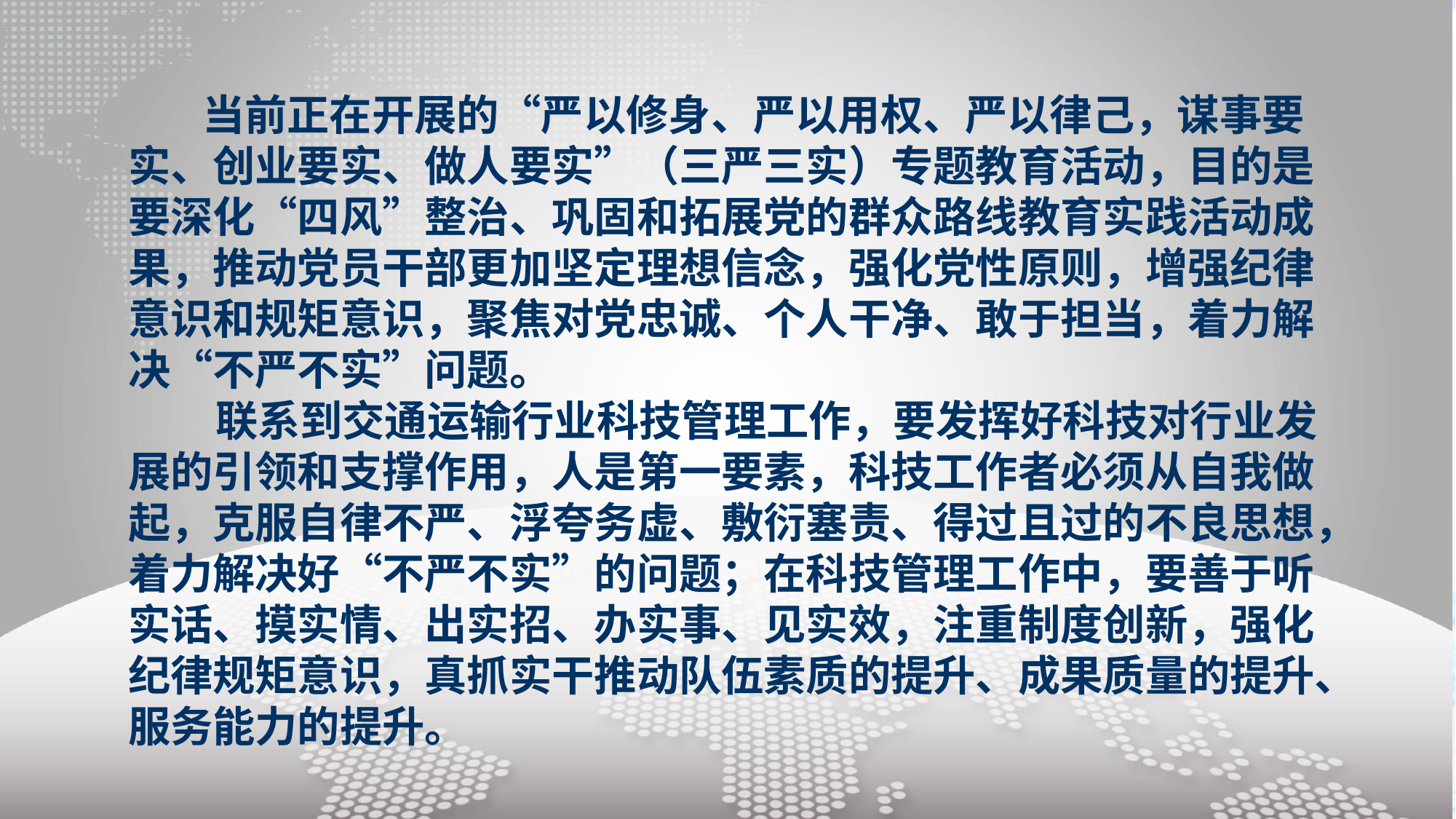

当前正在开展的“严以修身、严以用权、严以律己，谋事要实、创业要实、做人要实”（三严三实）专题教育活动，目的是要深化“四风”整治、巩固和拓展党的群众路线教育实践活动成果，推动党员干部更加坚定理想信念，强化党性原则，增强纪律意识和规矩意识，聚焦对党忠诚、个人干净、敢于担当，着力解决“不严不实”问题。
        联系到交通运输行业科技管理工作，要发挥好科技对行业发展的引领和支撑作用，人是第一要素，科技工作者必须从自我做起，克服自律不严、浮夸务虚、敷衍塞责、得过且过的不良思想，着力解决好“不严不实”的问题；在科技管理工作中，要善于听实话、摸实情、出实招、办实事、见实效，注重制度创新，强化纪律规矩意识，真抓实干推动队伍素质的提升、成果质量的提升、服务能力的提升。